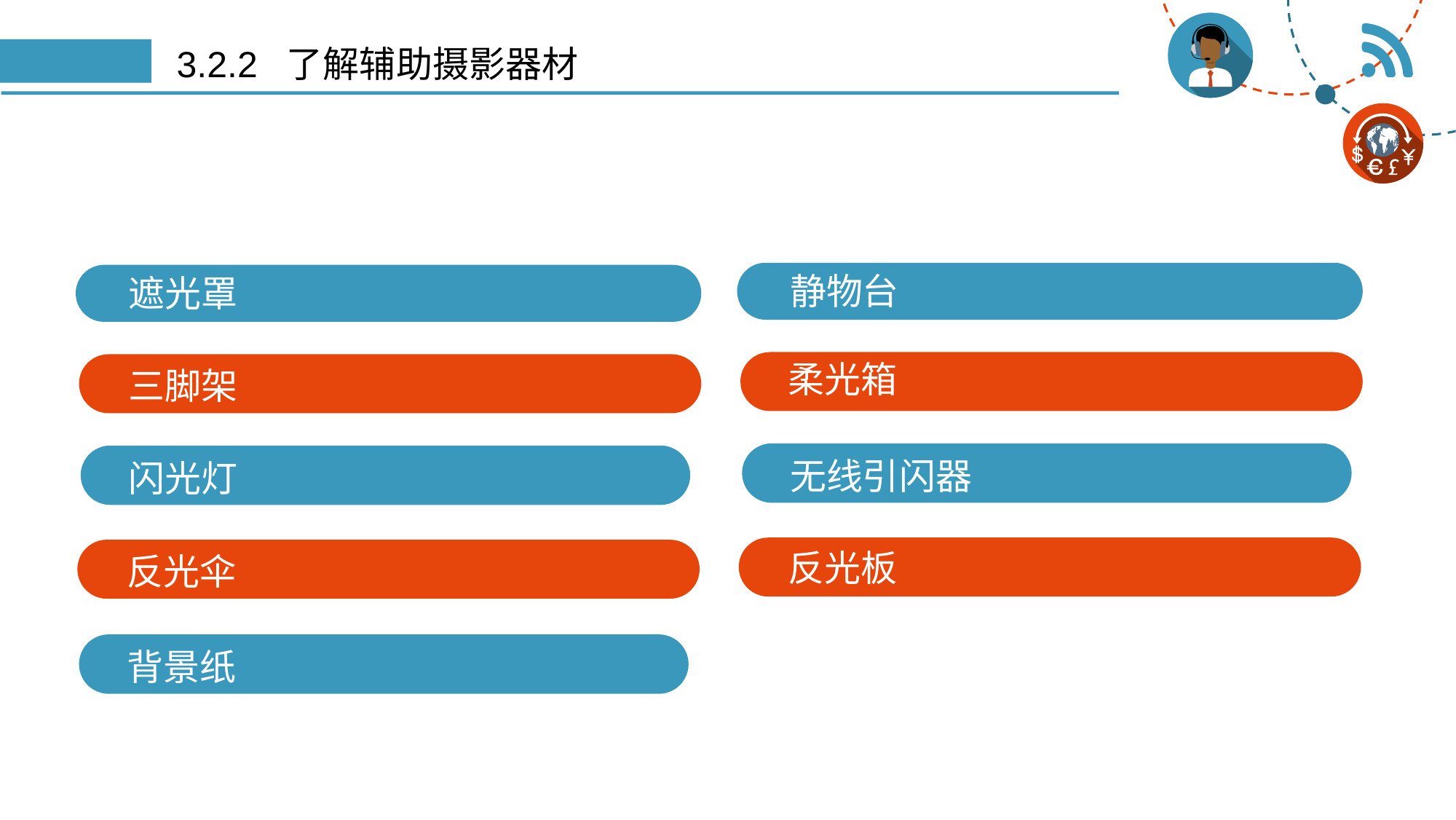

# 3.2.2  了解辅助摄影器材

静物台
遮光罩
柔光箱
三脚架

￥
无线引闪器
闪光灯
反光板
反光伞
背景纸